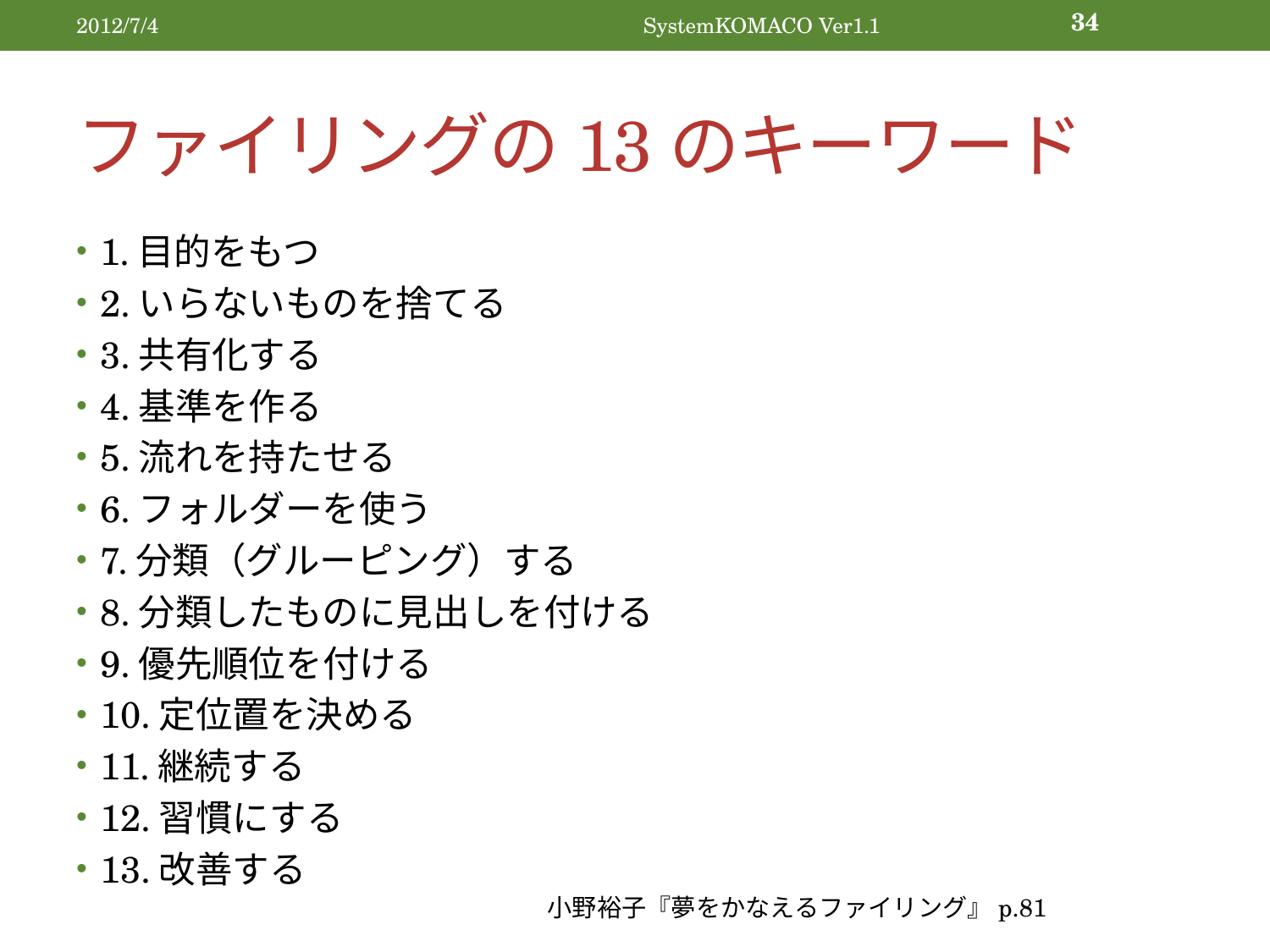

2012/7/4
SystemKOMACO Ver1.1
34
# ファイリングの13のキーワード
1.目的をもつ
2.いらないものを捨てる
3.共有化する
4.基準を作る
5.流れを持たせる
6.フォルダーを使う
7.分類（グルーピング）する
8.分類したものに見出しを付ける
9.優先順位を付ける
10.定位置を決める
11.継続する
12.習慣にする
13.改善する
小野裕子『夢をかなえるファイリング』p.81